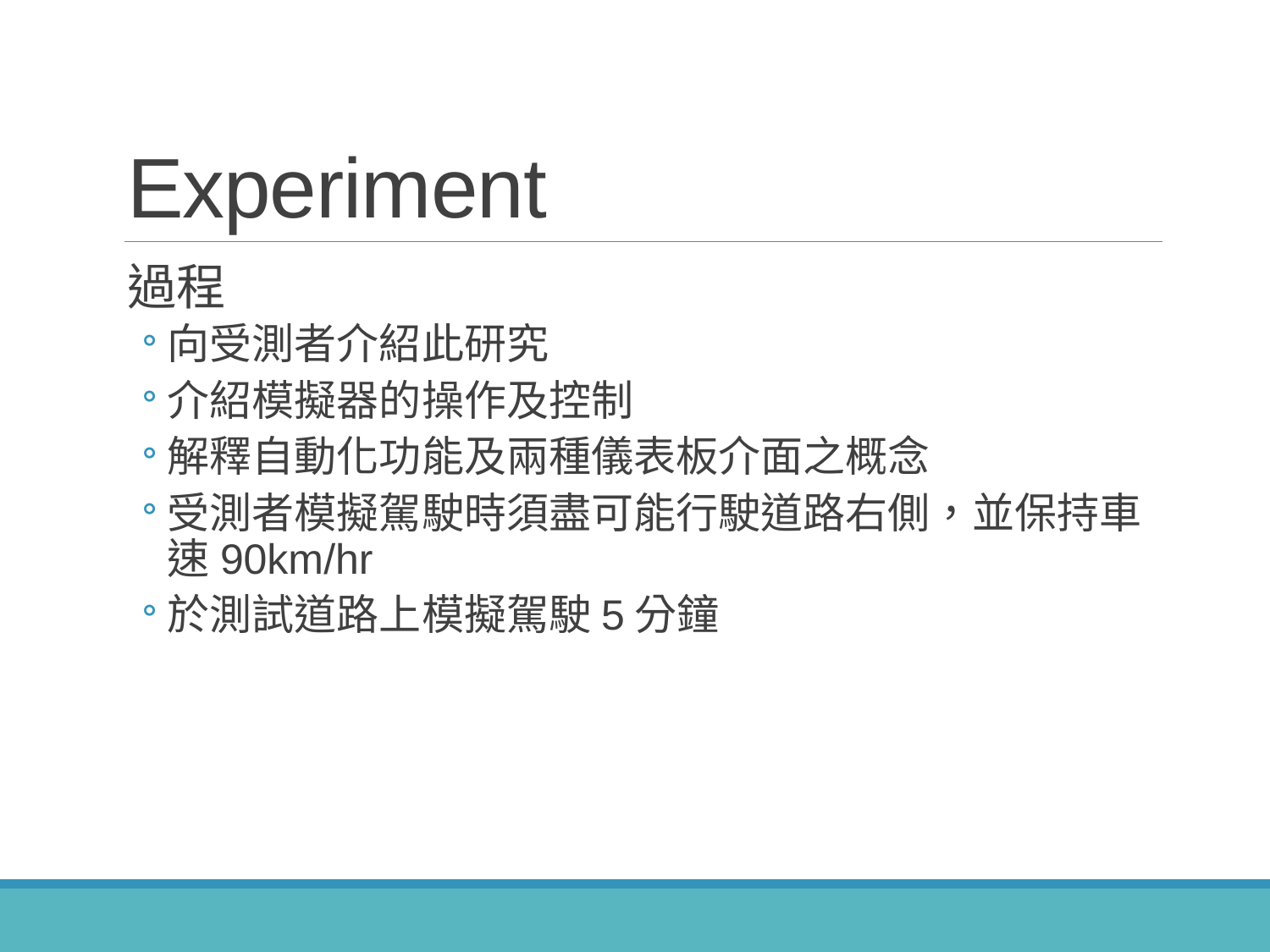

# Experiment
過程
向受測者介紹此研究
介紹模擬器的操作及控制
解釋自動化功能及兩種儀表板介面之概念
受測者模擬駕駛時須盡可能行駛道路右側，並保持車速90km/hr
於測試道路上模擬駕駛5分鐘